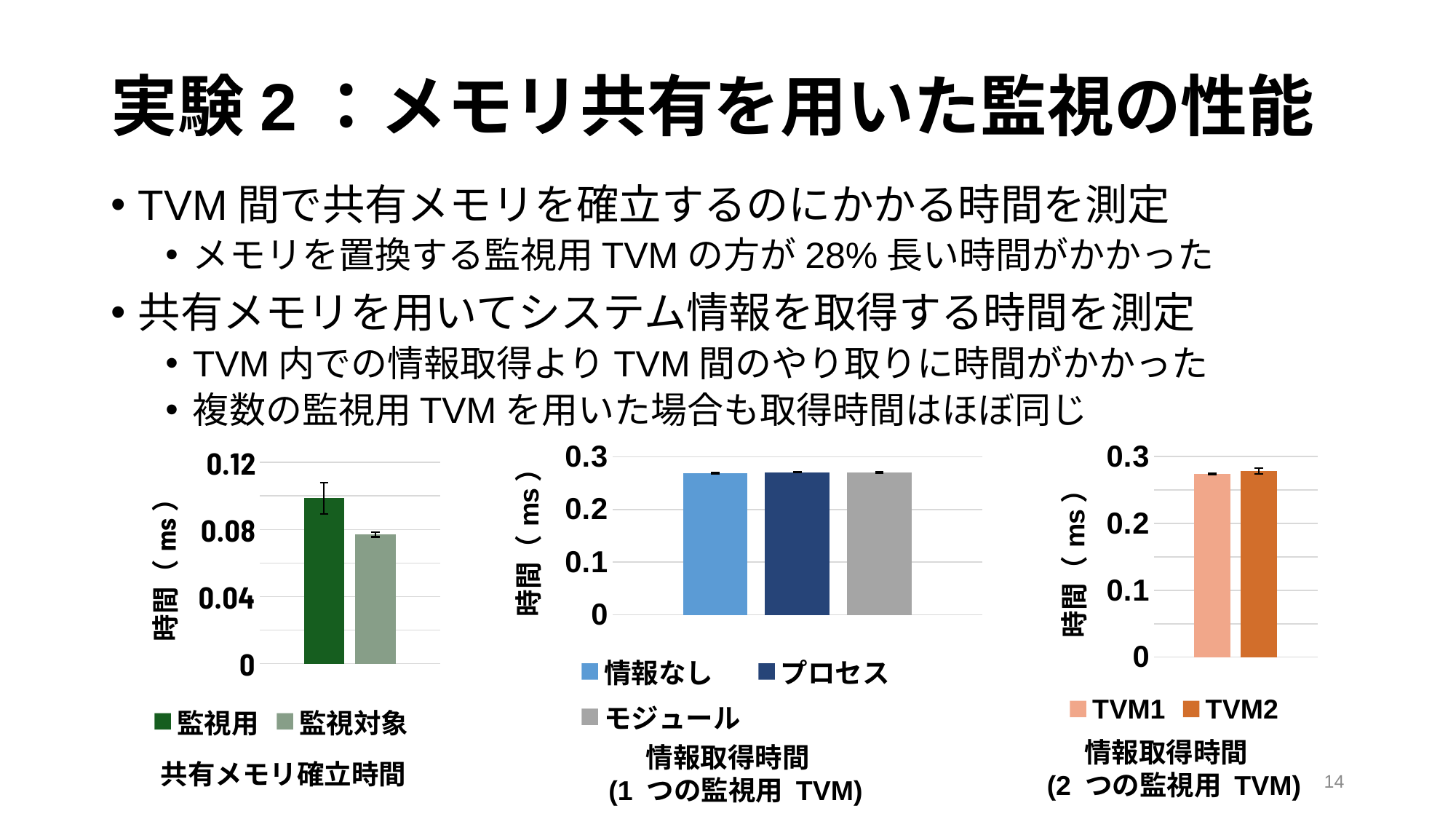

# 実験2：メモリ共有を用いた監視の性能
TVM間で共有メモリを確立するのにかかる時間を測定
メモリを置換する監視用TVMの方が28%長い時間がかかった
共有メモリを用いてシステム情報を取得する時間を測定
TVM内での情報取得よりTVM間のやり取りに時間がかかった
複数の監視用TVMを用いた場合も取得時間はほぼ同じ

### Chart

| Category | 情報なし | プロセス | モジュール |
|---|---|---|---|

### Chart

| Category | TVM1 | TVM2 |
|---|---|---|

### Chart

| Category | 監視用 | 監視対象 |
|---|---|---|
     情報取得時間
(2 つの監視用 TVM)
     情報取得時間
(1 つの監視用 TVM)
共有メモリ確立時間
14